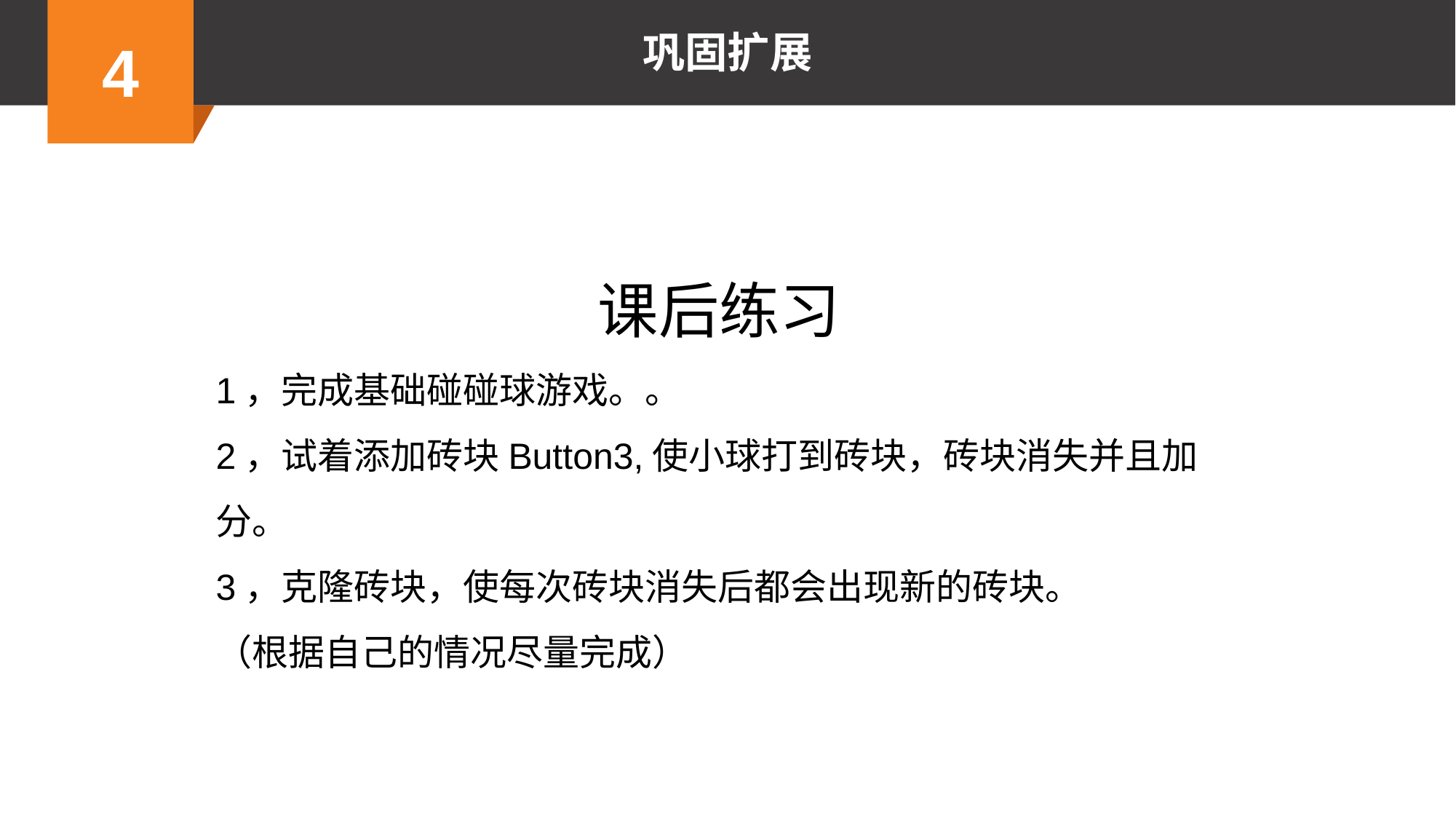

课后练习
1，完成基础碰碰球游戏。。
2，试着添加砖块Button3,使小球打到砖块，砖块消失并且加分。
3，克隆砖块，使每次砖块消失后都会出现新的砖块。
（根据自己的情况尽量完成）